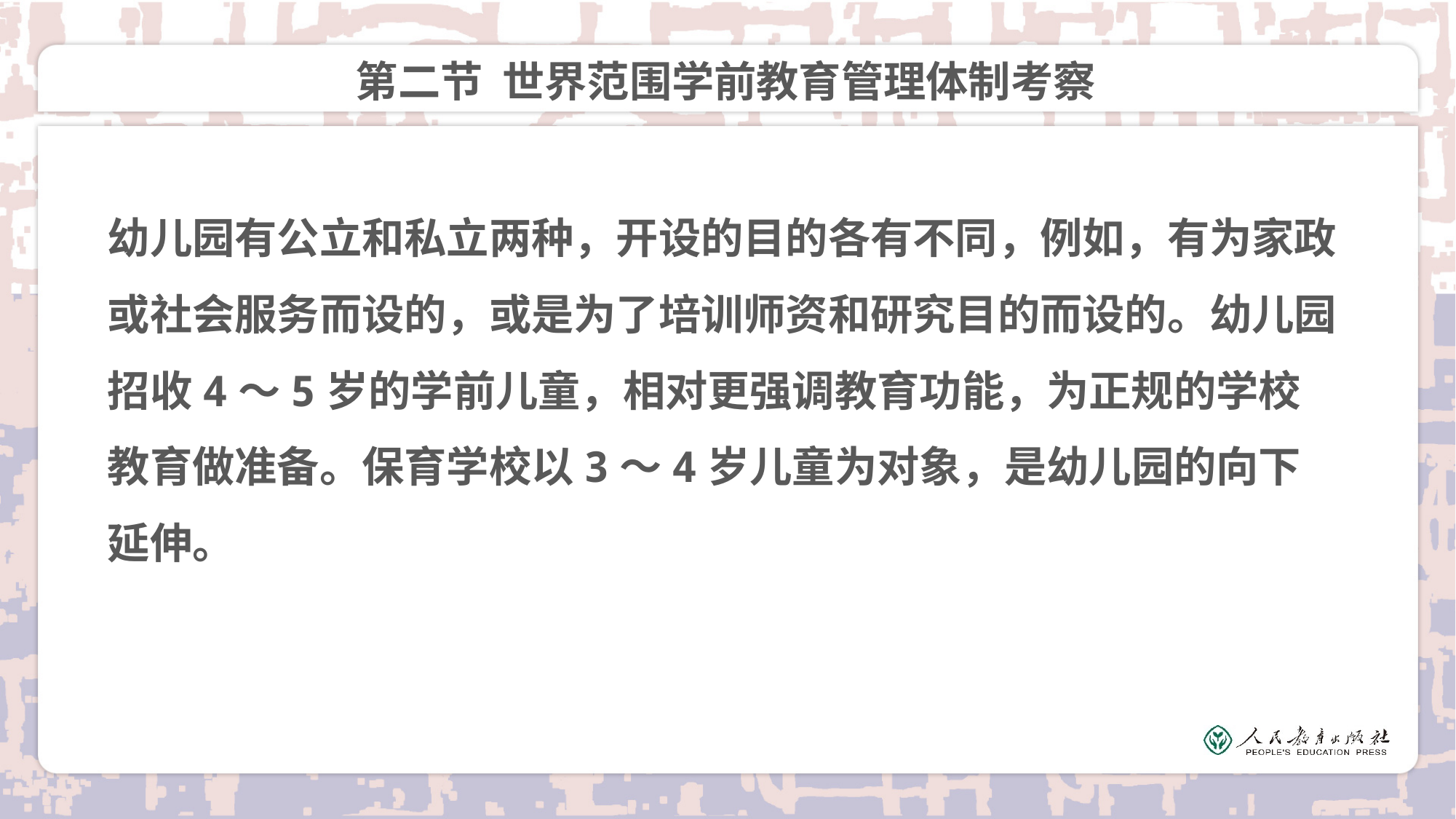

# 第二节  世界范围学前教育管理体制考察
幼儿园有公立和私立两种，开设的目的各有不同，例如，有为家政或社会服务而设的，或是为了培训师资和研究目的而设的。幼儿园招收4～5岁的学前儿童，相对更强调教育功能，为正规的学校教育做准备。保育学校以3～4岁儿童为对象，是幼儿园的向下延伸。